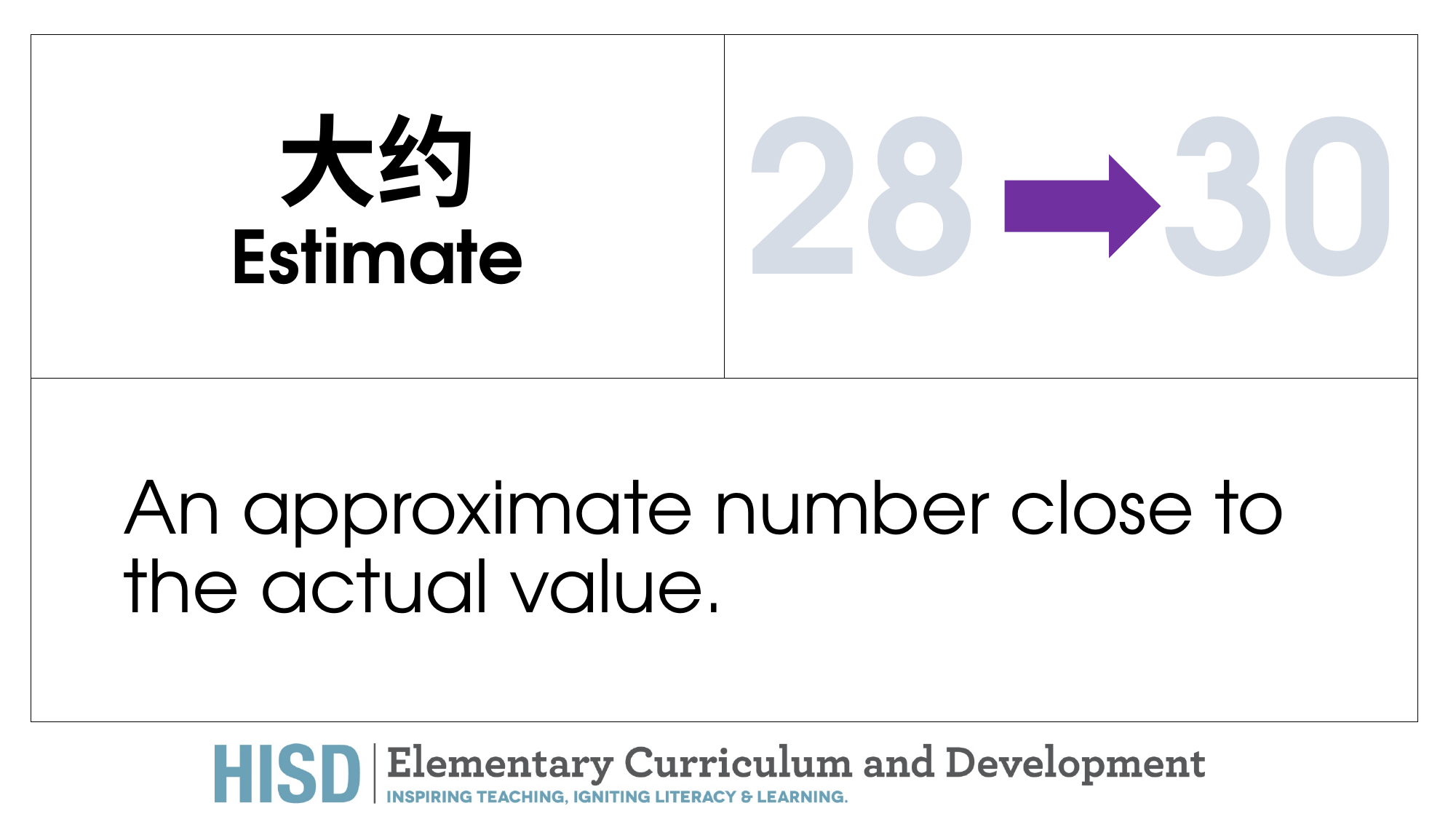

# 大约 Estimate
28      30

An approximate number close to the actual value.